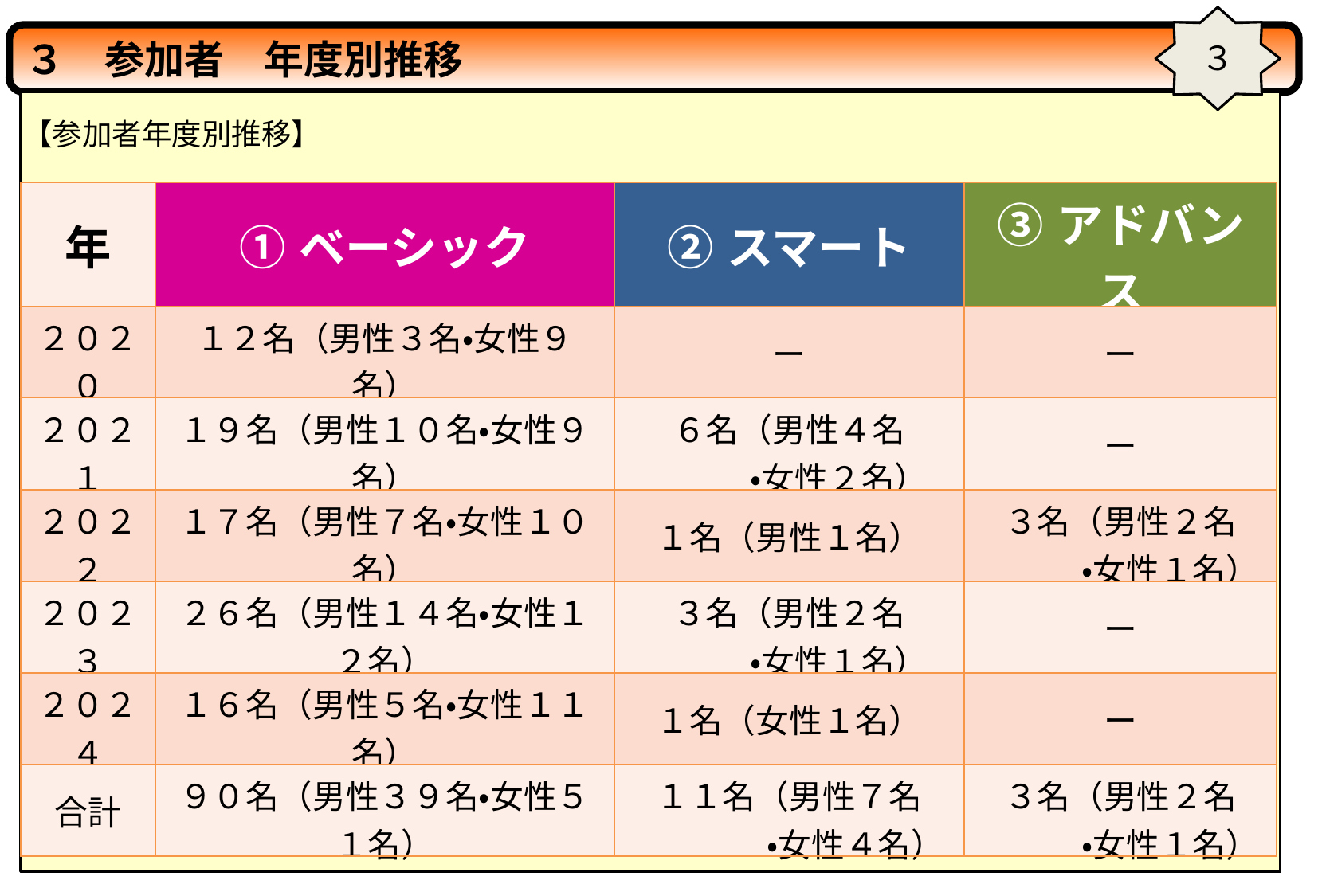

３
３　参加者　年度別推移

【参加者年度別推移】
| 年 | ①ベーシック | ②スマート | ③アドバンス |
| --- | --- | --- | --- |
| ２０２０ | １２名（男性３名・女性９名） | ー | ー |
| ２０２１ | １９名（男性１０名・女性９名） | ６名（男性４名 　　　・女性２名） | ー |
| ２０２２ | １７名（男性７名・女性１０名） | １名（男性１名） | ３名（男性２名 　　　・女性１名） |
| ２０２３ | ２６名（男性１４名・女性１２名） | ３名（男性２名 　　　・女性１名） | ー |
| ２０２４ | １６名（男性５名・女性１１名） | １名（女性１名） | ー |
| 合計 | ９０名（男性３９名・女性５１名） | １１名（男性７名 　　　　・女性４名） | ３名（男性２名 　　　・女性１名） |